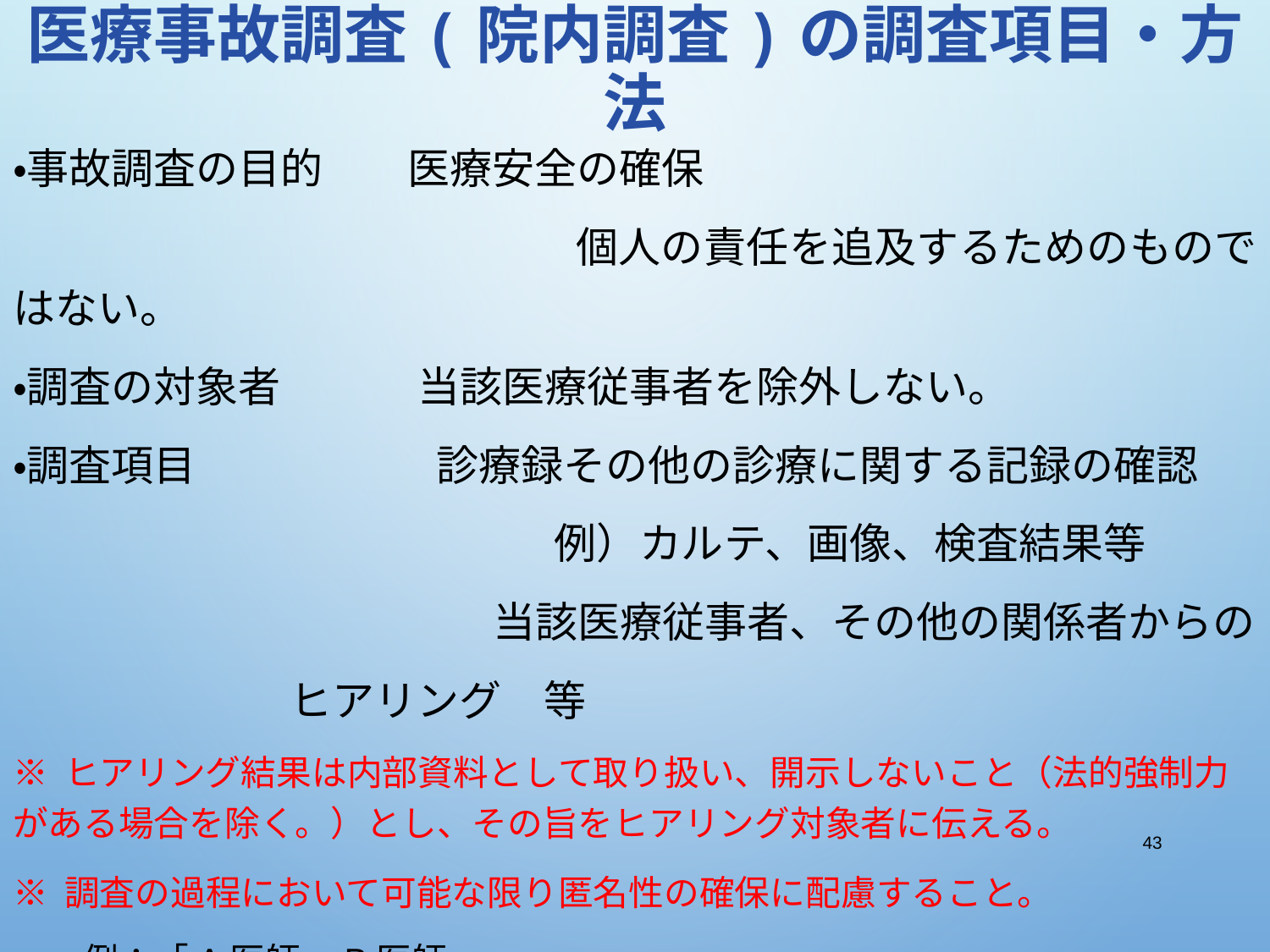

# 医療事故調査(院内調査)の調査項目・方法
・事故調査の目的　　医療安全の確保
　　　　　　　　　　　　　 個人の責任を追及するためのものではない。
・調査の対象者　　　 当該医療従事者を除外しない。
・調査項目　　　　　   診療録その他の診療に関する記録の確認
　　　　　　　　　　　        例）カルテ、画像、検査結果等
　　　　　　　　　　      当該医療従事者、その他の関係者からの
                            ヒアリング　等
※ ヒアリング結果は内部資料として取り扱い、開示しないこと（法的強制力がある場合を除く。）とし、その旨をヒアリング対象者に伝える。
※ 調査の過程において可能な限り匿名性の確保に配慮すること。
　　例：「A医師、B医師」
43